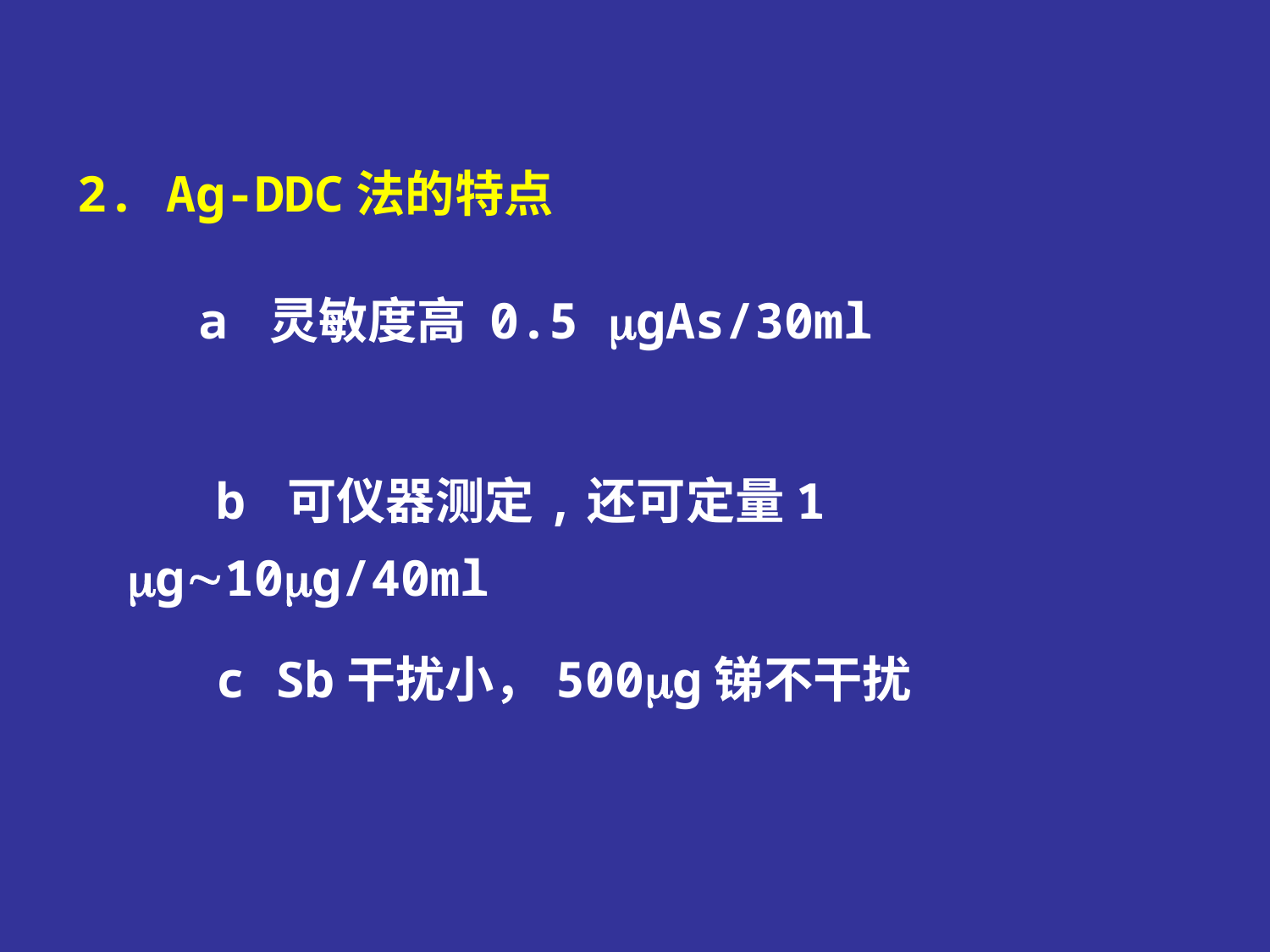

2. Ag-DDC法的特点
     a 灵敏度高 0.5 μgAs/30ml
   b 可仪器测定,还可定量1 μg∼10μg/40ml
   c Sb干扰小，500μg锑不干扰